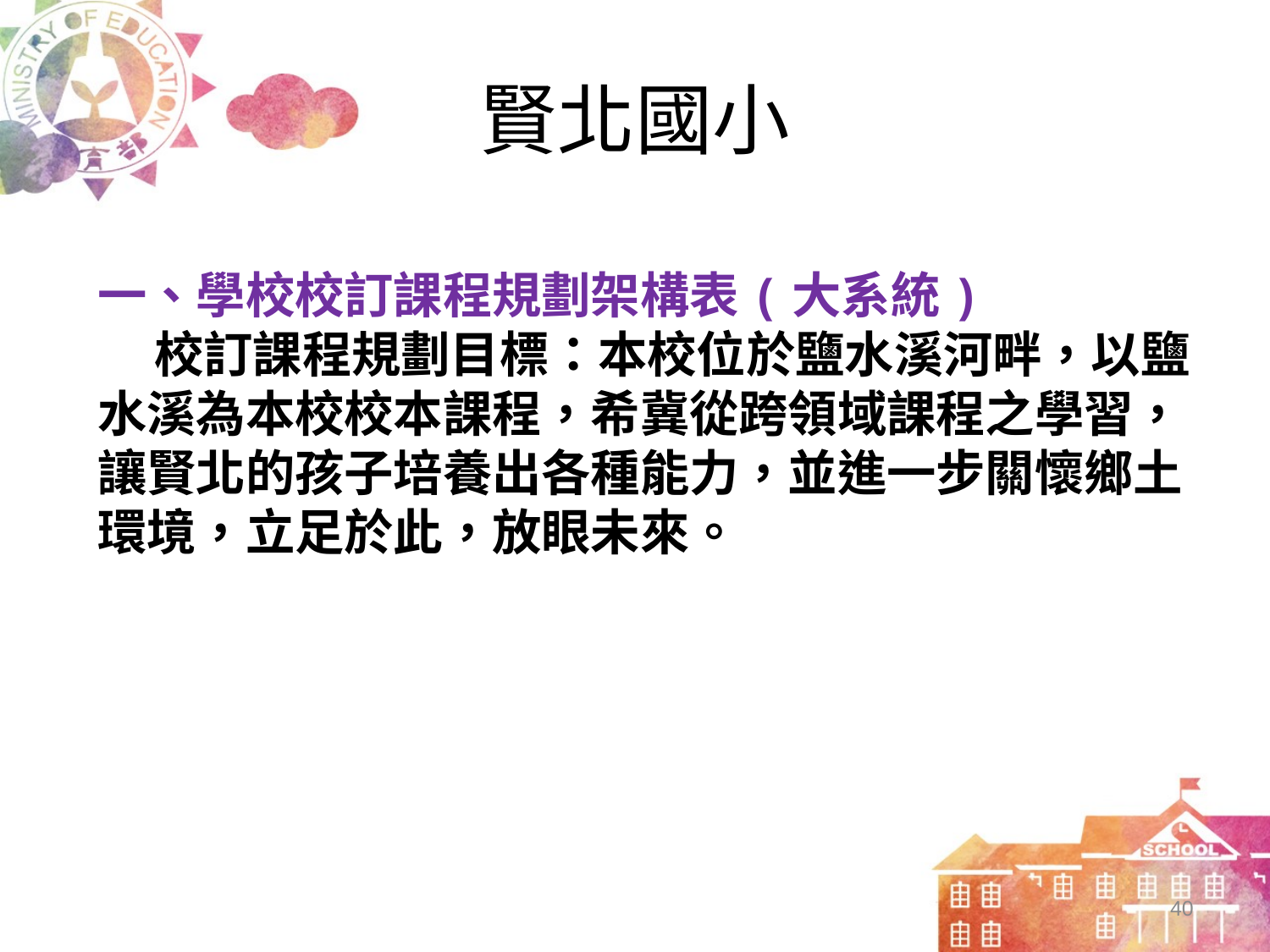

# 賢北國小
一、學校校訂課程規劃架構表(大系統)
    校訂課程規劃目標：本校位於鹽水溪河畔，以鹽水溪為本校校本課程，希冀從跨領域課程之學習，讓賢北的孩子培養出各種能力，並進一步關懷鄉土環境，立足於此，放眼未來。

40